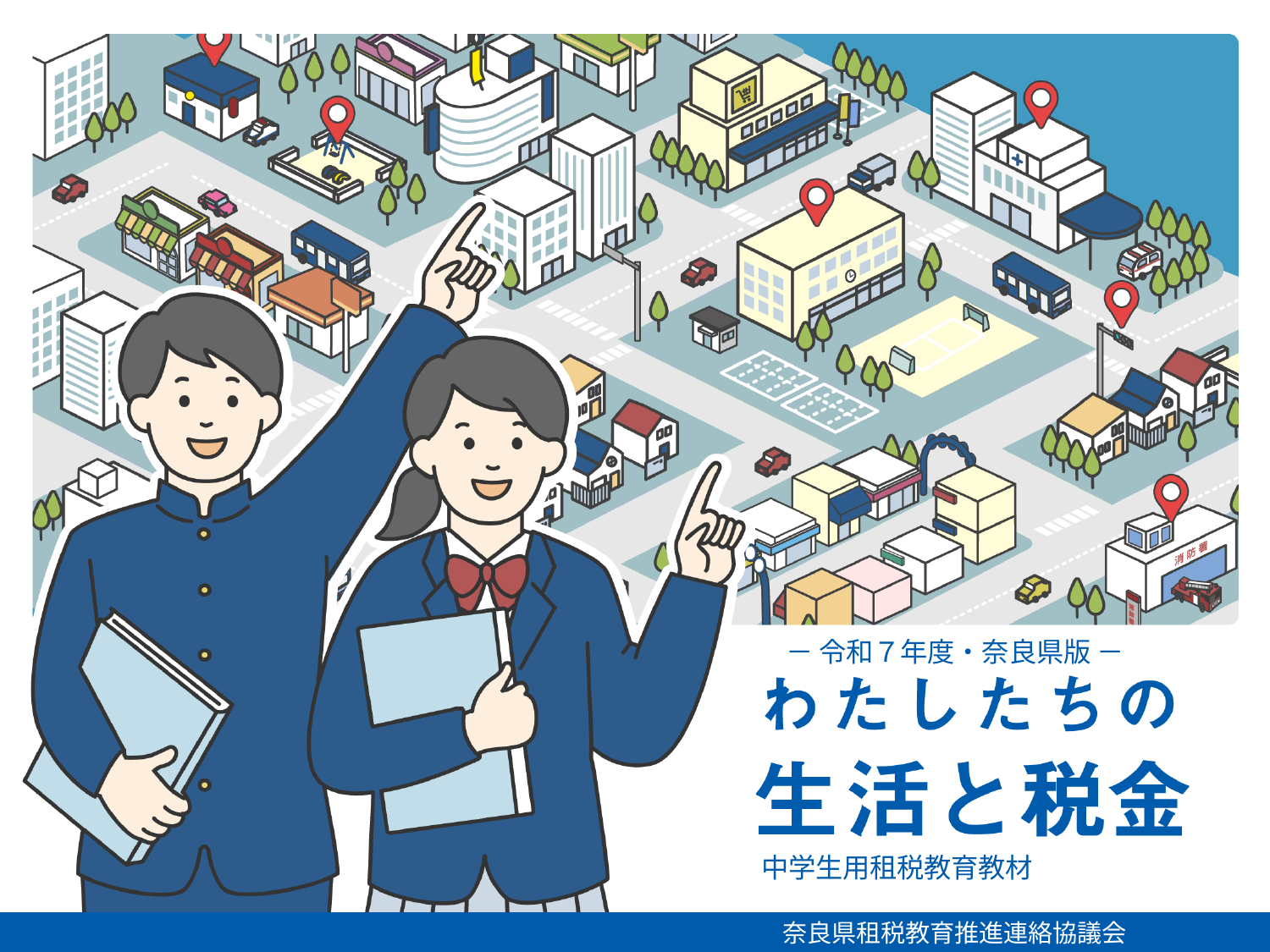

－ 令和７年度・奈良県版 －
中学生用租税教育教材
奈良県租税教育推進連絡協議会